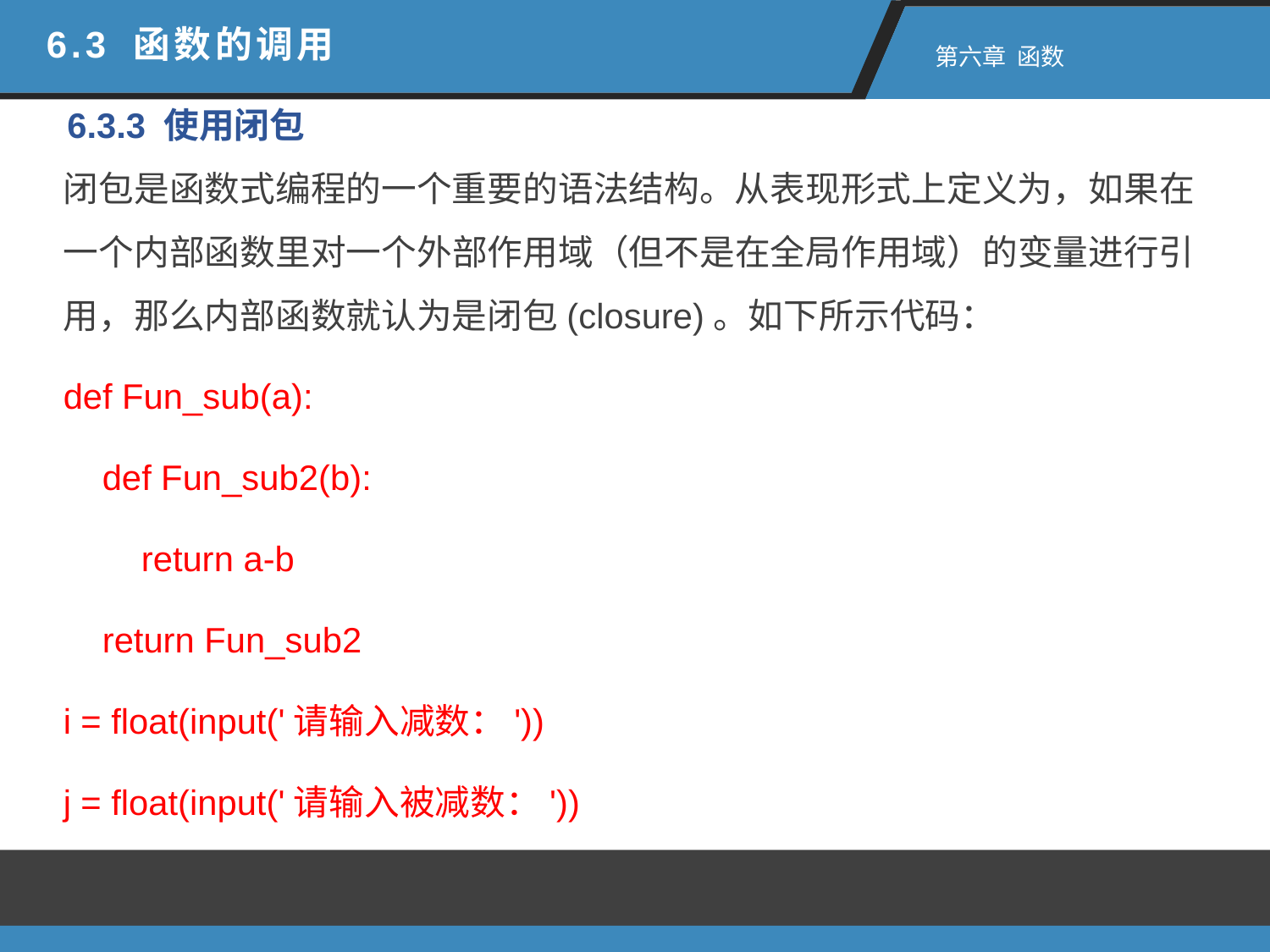

6.3 函数的调用
  第六章  函数
6.3.3 使用闭包
闭包是函数式编程的一个重要的语法结构。从表现形式上定义为，如果在一个内部函数里对一个外部作用域（但不是在全局作用域）的变量进行引用，那么内部函数就认为是闭包(closure)。如下所示代码：
def Fun_sub(a):
    def Fun_sub2(b):
        return a-b
    return Fun_sub2
i = float(input('请输入减数：'))
j = float(input('请输入被减数：'))